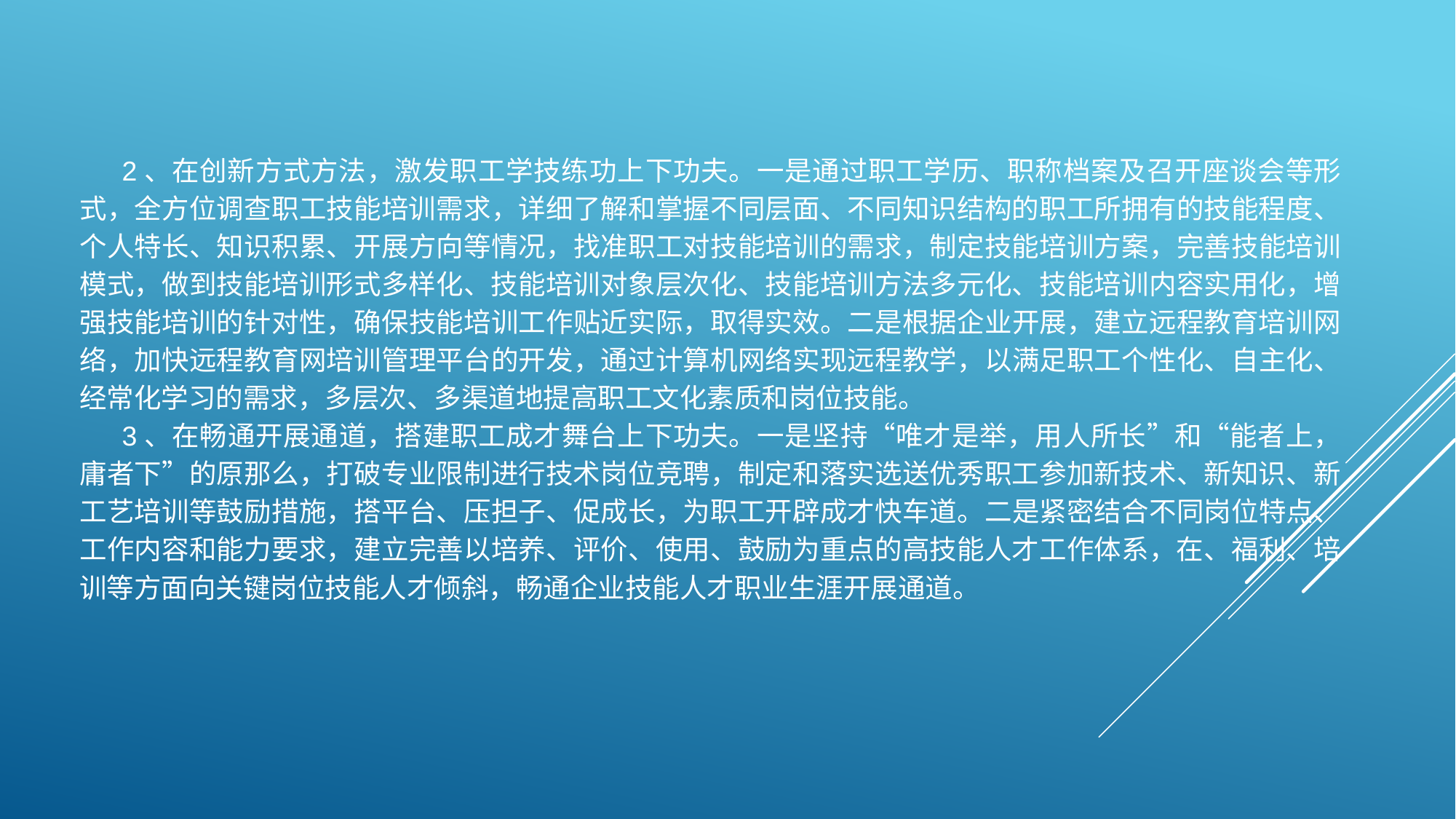

2、在创新方式方法，激发职工学技练功上下功夫。一是通过职工学历、职称档案及召开座谈会等形式，全方位调查职工技能培训需求，详细了解和掌握不同层面、不同知识结构的职工所拥有的技能程度、个人特长、知识积累、开展方向等情况，找准职工对技能培训的需求，制定技能培训方案，完善技能培训模式，做到技能培训形式多样化、技能培训对象层次化、技能培训方法多元化、技能培训内容实用化，增强技能培训的针对性，确保技能培训工作贴近实际，取得实效。二是根据企业开展，建立远程教育培训网络，加快远程教育网培训管理平台的开发，通过计算机网络实现远程教学，以满足职工个性化、自主化、经常化学习的需求，多层次、多渠道地提高职工文化素质和岗位技能。
3、在畅通开展通道，搭建职工成才舞台上下功夫。一是坚持“唯才是举，用人所长”和“能者上，庸者下”的原那么，打破专业限制进行技术岗位竞聘，制定和落实选送优秀职工参加新技术、新知识、新工艺培训等鼓励措施，搭平台、压担子、促成长，为职工开辟成才快车道。二是紧密结合不同岗位特点、工作内容和能力要求，建立完善以培养、评价、使用、鼓励为重点的高技能人才工作体系，在、福利、培训等方面向关键岗位技能人才倾斜，畅通企业技能人才职业生涯开展通道。